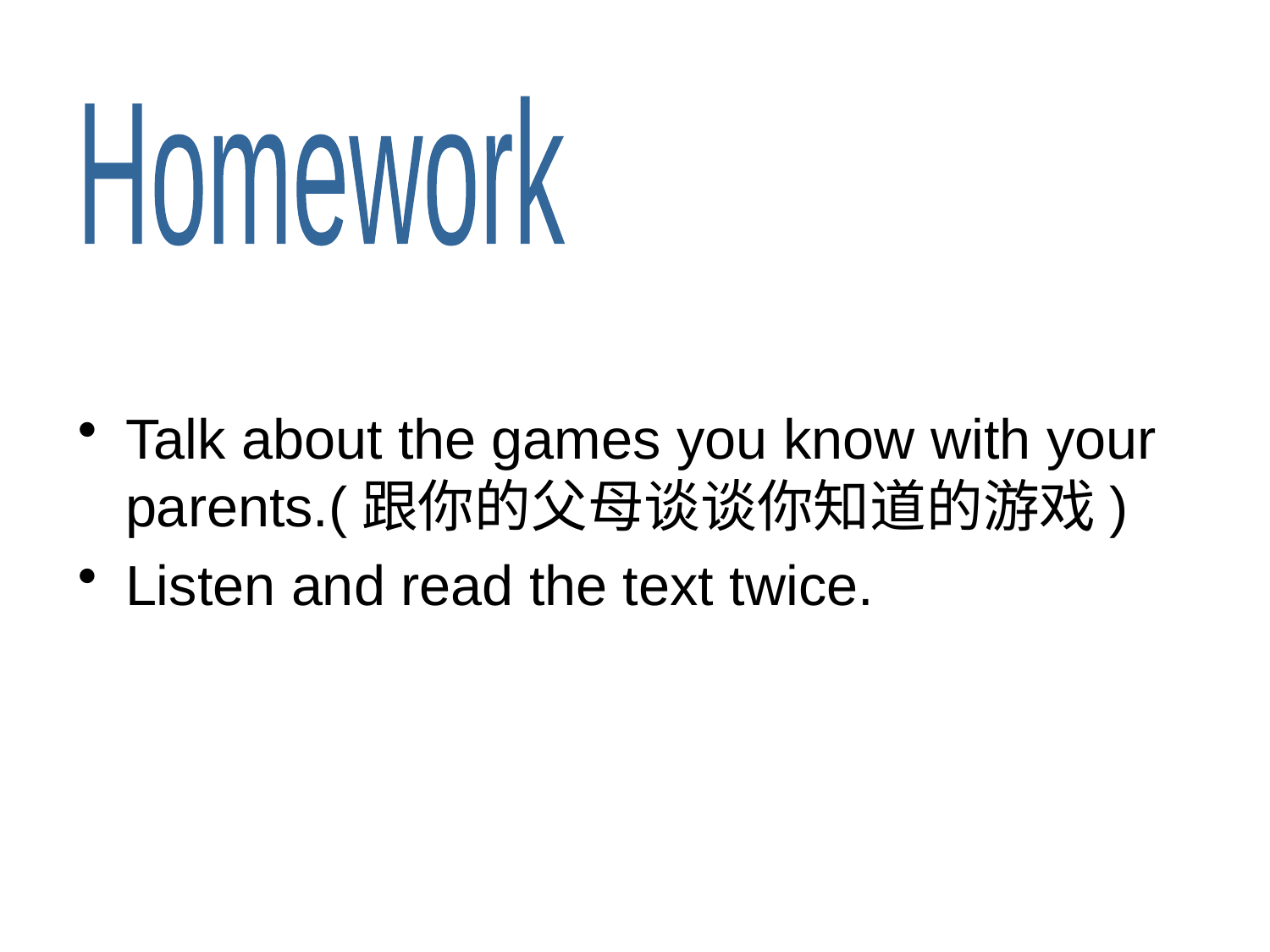

Homework
Talk about the games you know with your parents.(跟你的父母谈谈你知道的游戏)
Listen and read the text twice.